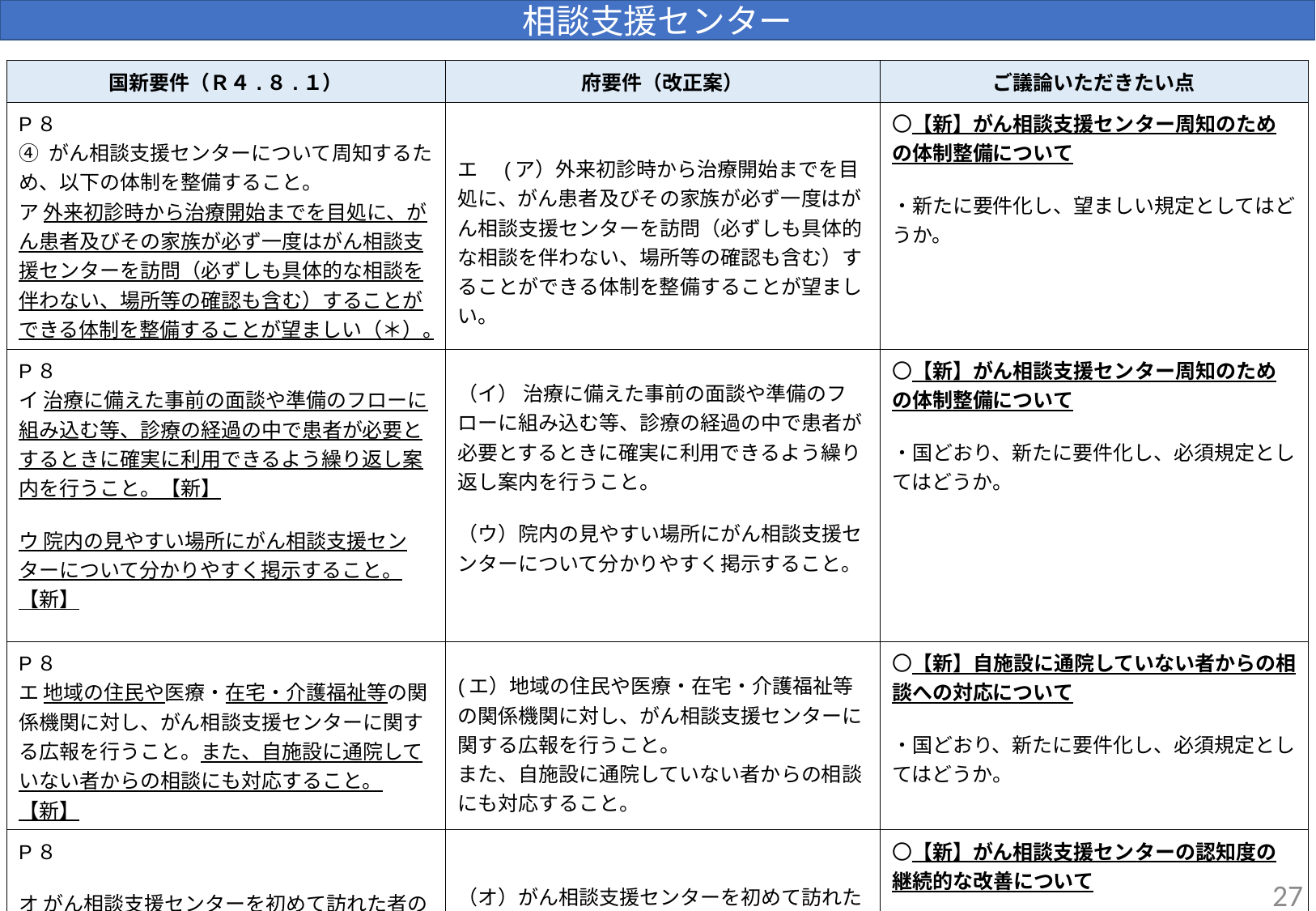

相談支援センター
| 国新要件（Ｒ４.８.１） | 府要件（改正案） | ご議論いただきたい点 |
| --- | --- | --- |
| P８ ④ がん相談支援センターについて周知するため、以下の体制を整備すること。 ア 外来初診時から治療開始までを目処に、がん患者及びその家族が必ず一度はがん相談支援センターを訪問（必ずしも具体的な相談を伴わない、場所等の確認も含む）することができる体制を整備することが望ましい（＊）。 | エ　(ア）外来初診時から治療開始までを目処に、がん患者及びその家族が必ず一度はがん相談支援センターを訪問（必ずしも具体的な相談を伴わない、場所等の確認も含む）することができる体制を整備することが望ましい。 | 〇【新】がん相談支援センター周知のための体制整備について ・新たに要件化し、望ましい規定としてはどうか。 |
| P８ イ 治療に備えた事前の面談や準備のフローに組み込む等、診療の経過の中で患者が必要とするときに確実に利用できるよう繰り返し案内を行うこと。【新】 ウ 院内の見やすい場所にがん相談支援センターについて分かりやすく掲示すること。【新】 | （イ） 治療に備えた事前の面談や準備のフローに組み込む等、診療の経過の中で患者が必要とするときに確実に利用できるよう繰り返し案内を行うこと。 （ウ）院内の見やすい場所にがん相談支援センターについて分かりやすく掲示すること。 | 〇【新】がん相談支援センター周知のための体制整備について ・国どおり、新たに要件化し、必須規定としてはどうか。 |
| P８ エ 地域の住民や医療・在宅・介護福祉等の関係機関に対し、がん相談支援センターに関する広報を行うこと。また、自施設に通院していない者からの相談にも対応すること。【新】 | (エ）地域の住民や医療・在宅・介護福祉等の関係機関に対し、がん相談支援センターに関する広報を行うこと。 また、自施設に通院していない者からの相談にも対応すること。 | 〇【新】自施設に通院していない者からの相談への対応について ・国どおり、新たに要件化し、必須規定としてはどうか。 |
| P８ オ がん相談支援センターを初めて訪れた者の数を把握し、認知度の継続的な改善に努めること。【新】 | （オ）がん相談支援センターを初めて訪れた者の数を把握し、認知度の継続的な改善に努めること。 | 〇【新】がん相談支援センターの認知度の継続的な改善について ・国どおり、新たに要件化し、努力義務として規定してはどうか。 |
27